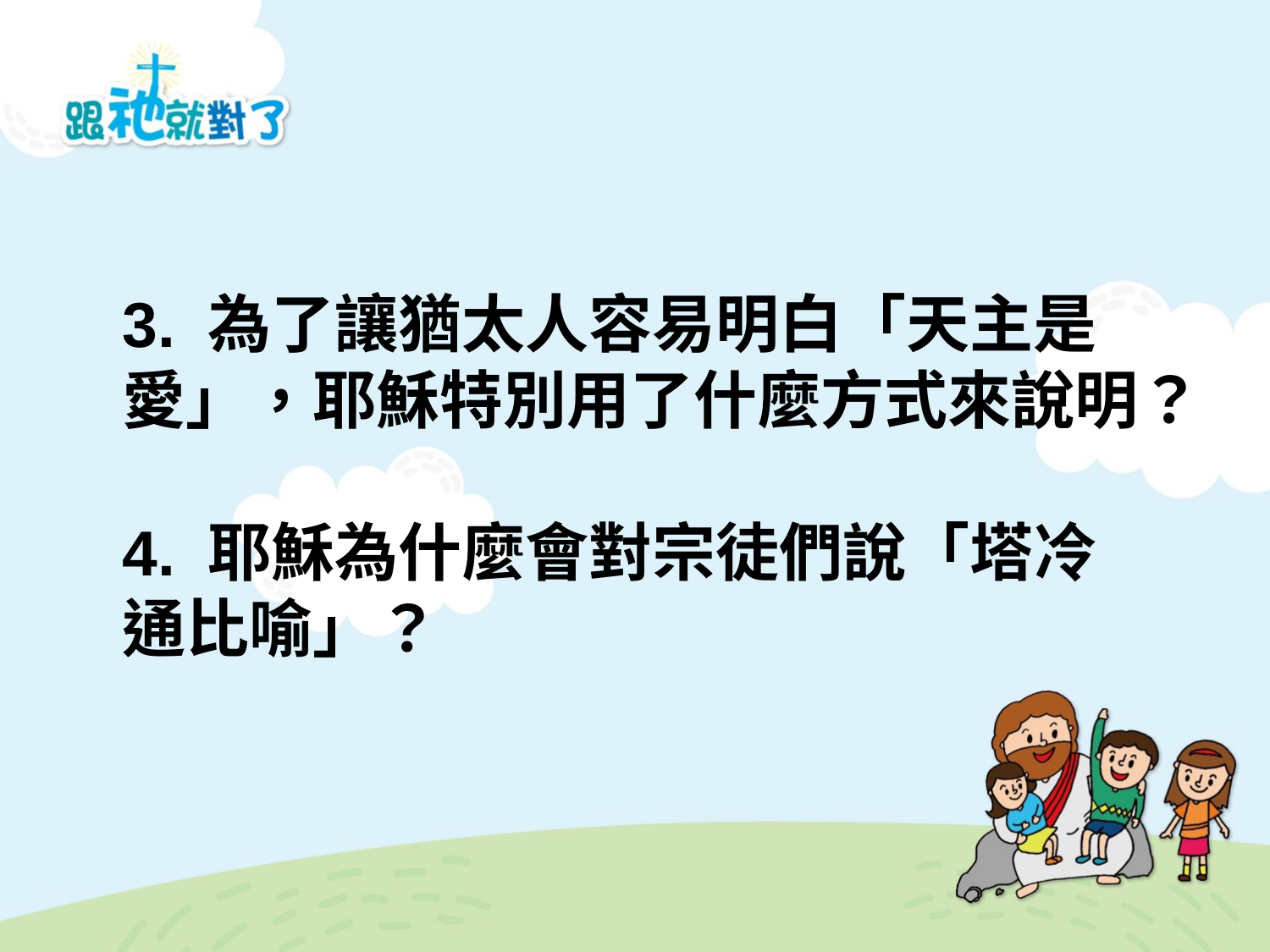

3. 為了讓猶太人容易明白「天主是愛」，耶穌特別用了什麼方式來說明？

4. 耶穌為什麼會對宗徒們說「塔冷通比喻」？